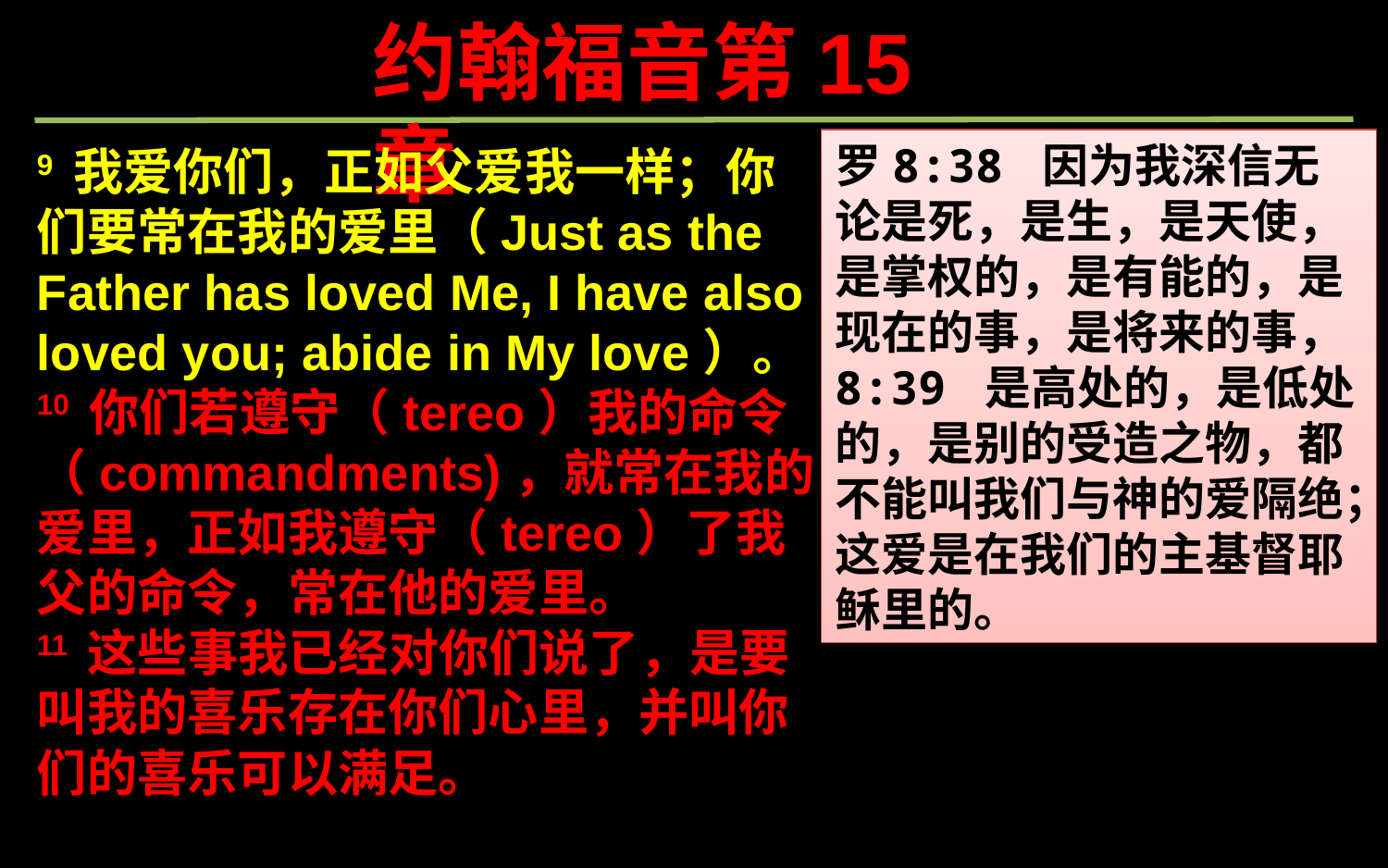

约翰福音第15章
罗8:38 因为我深信无论是死，是生，是天使，是掌权的，是有能的，是现在的事，是将来的事，8:39 是高处的，是低处的，是别的受造之物，都不能叫我们与神的爱隔绝；这爱是在我们的主基督耶稣里的。
9 我爱你们，正如父爱我一样；你们要常在我的爱里（Just as the Father has loved Me, I have also loved you; abide in My love）。
10 你们若遵守（tereo）我的命令（commandments)，就常在我的爱里，正如我遵守（tereo）了我父的命令，常在他的爱里。
11 这些事我已经对你们说了，是要叫我的喜乐存在你们心里，并叫你们的喜乐可以满足。